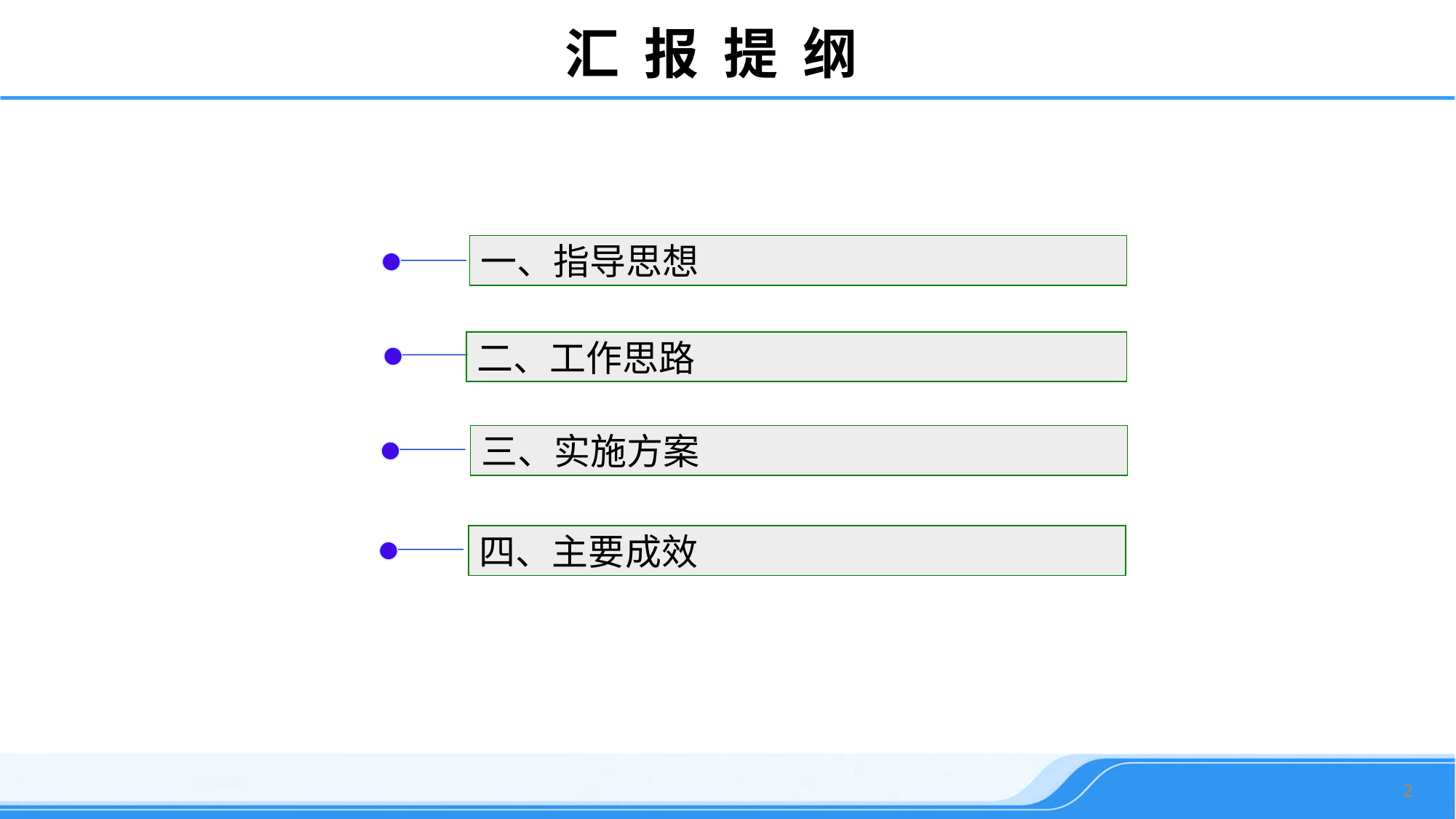

汇  报  提  纲
一、指导思想

二、工作思路

三、实施方案

四、主要成效

2